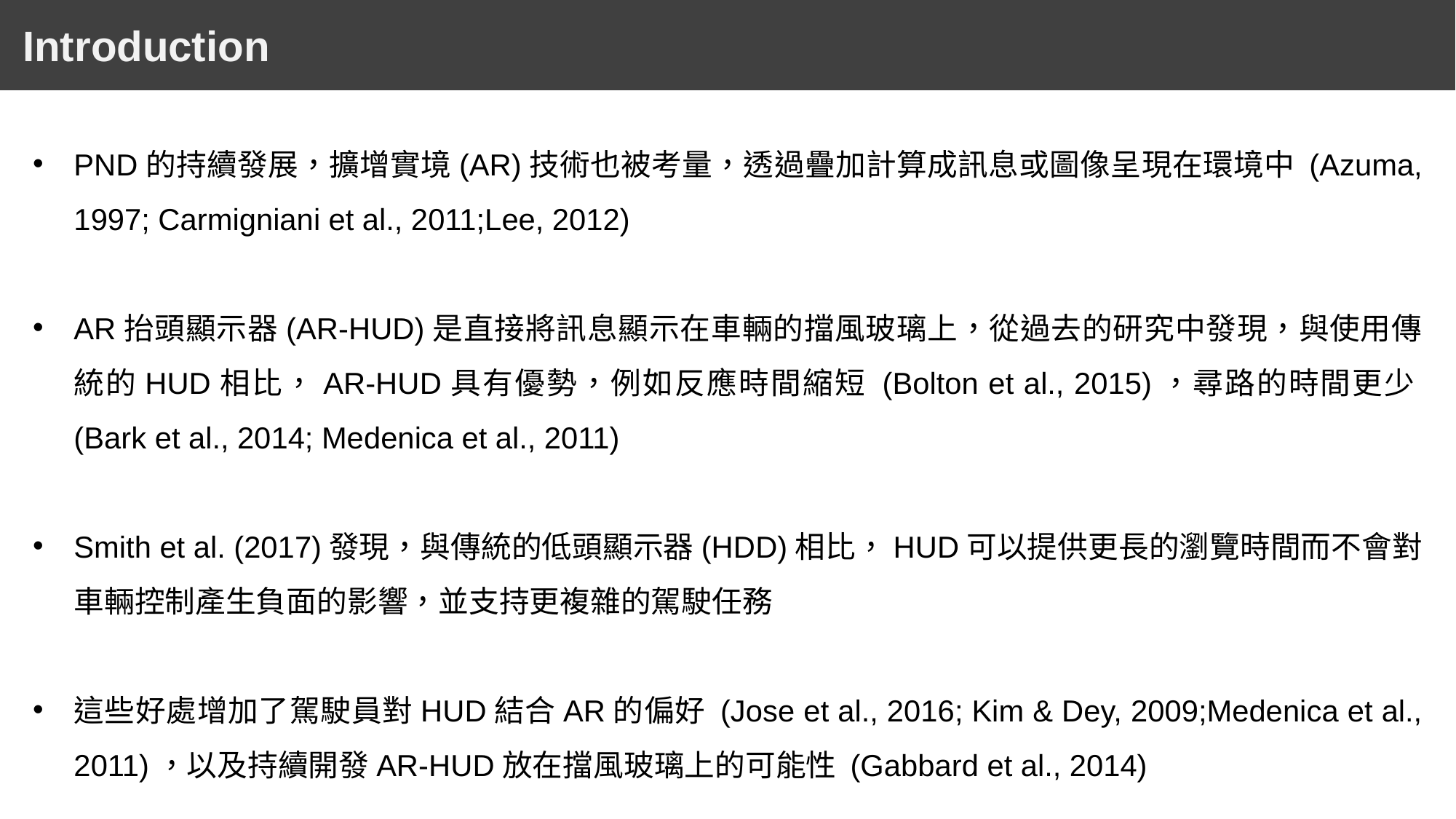

Introduction
PND的持續發展，擴增實境(AR)技術也被考量，透過疊加計算成訊息或圖像呈現在環境中 (Azuma, 1997; Carmigniani et al., 2011;Lee, 2012)

AR抬頭顯示器(AR-HUD)是直接將訊息顯示在車輛的擋風玻璃上，從過去的研究中發現，與使用傳統的HUD相比，AR-HUD具有優勢，例如反應時間縮短 (Bolton et al., 2015)，尋路的時間更少(Bark et al., 2014; Medenica et al., 2011)

Smith et al. (2017)發現，與傳統的低頭顯示器(HDD)相比，HUD可以提供更長的瀏覽時間而不會對車輛控制產生負面的影響，並支持更複雜的駕駛任務

這些好處增加了駕駛員對HUD結合AR的偏好 (Jose et al., 2016; Kim & Dey, 2009;Medenica et al., 2011)，以及持續開發AR-HUD放在擋風玻璃上的可能性 (Gabbard et al., 2014)